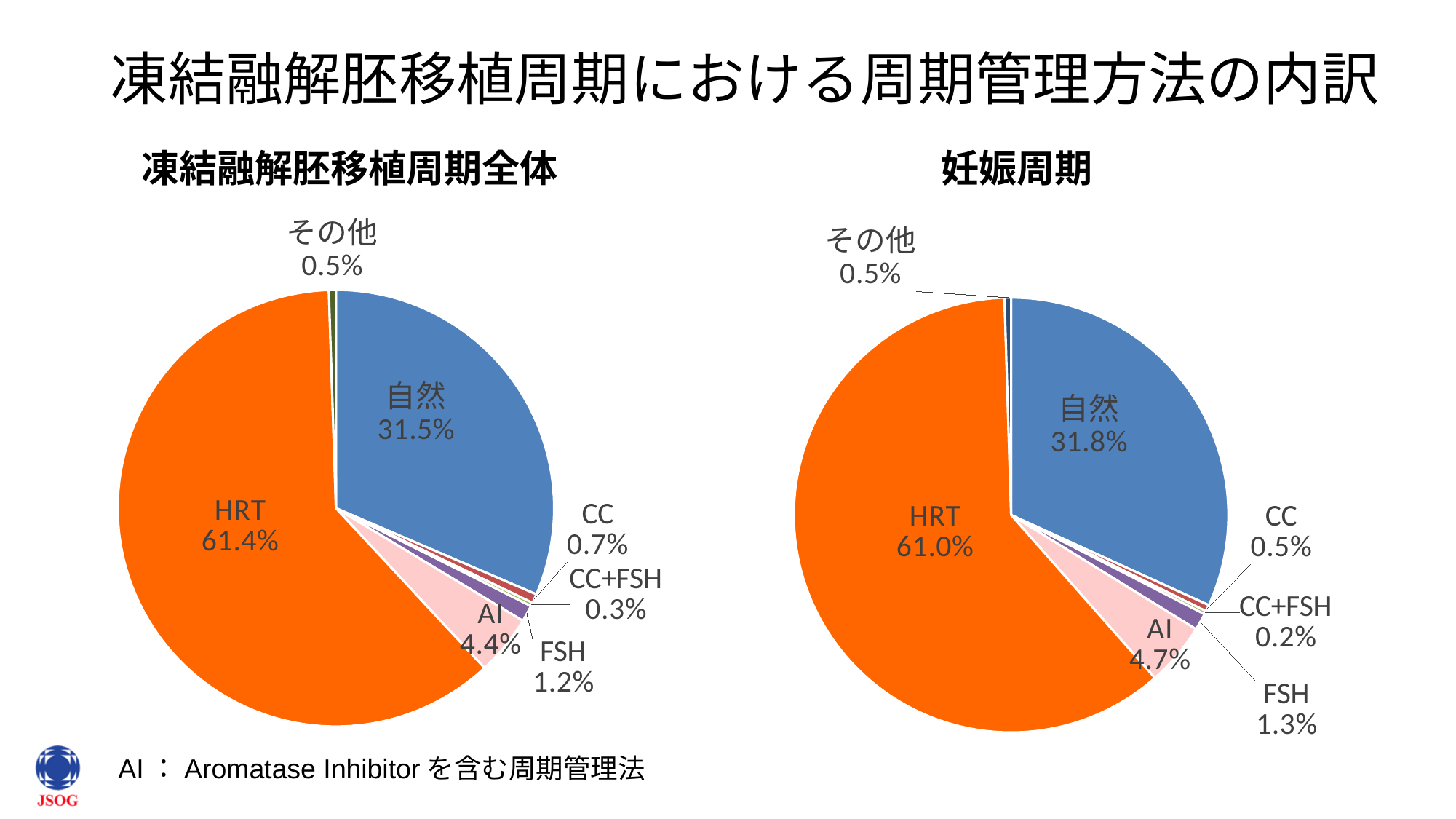

凍結融解胚移植周期における周期管理方法の内訳

### Chart

| Category |
|---|

### Chart

| Category |
|---|
凍結融解胚移植周期全体
妊娠周期

### Chart

| Category |  |
|---|---|
| 自然 | 85375.0 |
| CC | 1841.0 |
| CC+FSH | 724.0 |
| FSH | 3309.0 |
| AI | 12075.0 |
| HRT | 166629.0 |
| その他 | 1408.0 |

### Chart

| Category |  |
|---|---|
| 自然 | 34940.0 |
| CC | 536.0 |
| CC+FSH | 269.0 |
| FSH | 1382.0 |
| AI | 5153.0 |
| HRT | 67035.0 |
| その他 | 535.0 |
AI：Aromatase Inhibitorを含む周期管理法